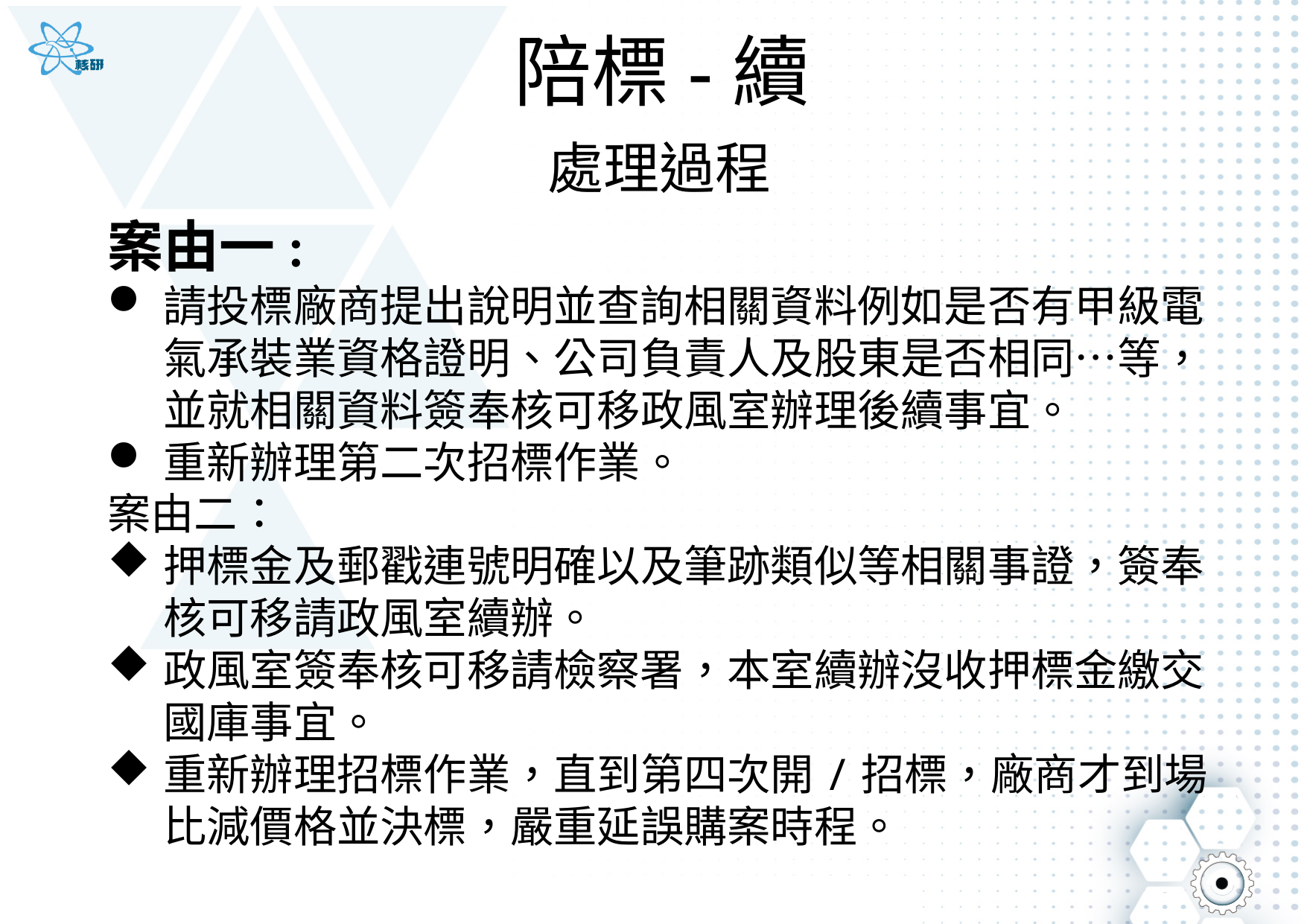

# 陪標-續
處理過程
案由一:
請投標廠商提出說明並查詢相關資料例如是否有甲級電氣承裝業資格證明、公司負責人及股東是否相同…等，並就相關資料簽奉核可移政風室辦理後續事宜。
重新辦理第二次招標作業。
案由二：
押標金及郵戳連號明確以及筆跡類似等相關事證，簽奉核可移請政風室續辦。
政風室簽奉核可移請檢察署，本室續辦沒收押標金繳交國庫事宜。
重新辦理招標作業，直到第四次開/招標，廠商才到場比減價格並決標，嚴重延誤購案時程。